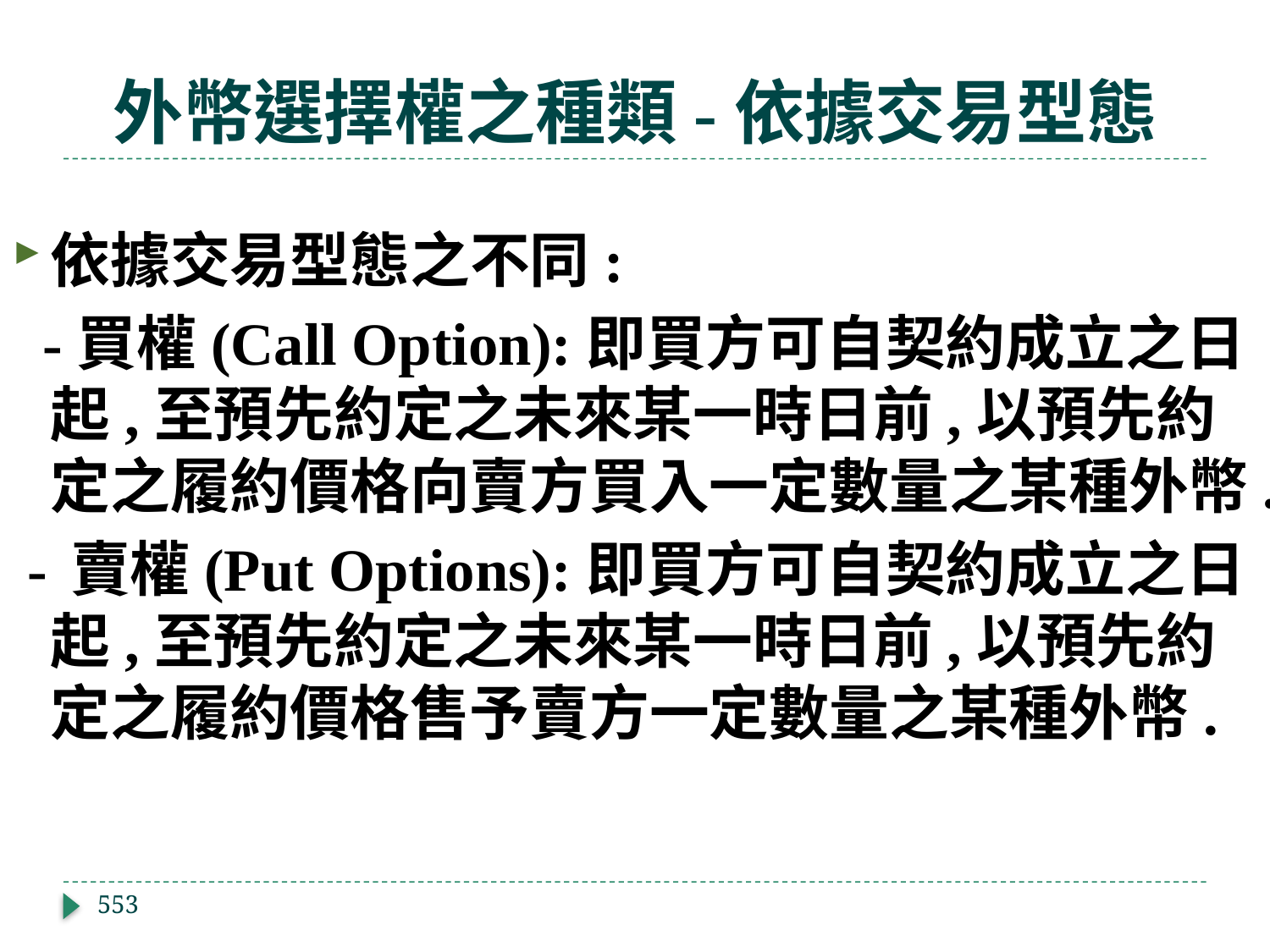

# 外幣選擇權之種類-依據交易型態
依據交易型態之不同:
  -買權(Call Option):即買方可自契約成立之日起,至預先約定之未來某一時日前,以預先約定之履約價格向賣方買入一定數量之某種外幣.
 - 賣權(Put Options):即買方可自契約成立之日起,至預先約定之未來某一時日前,以預先約定之履約價格售予賣方一定數量之某種外幣.

553